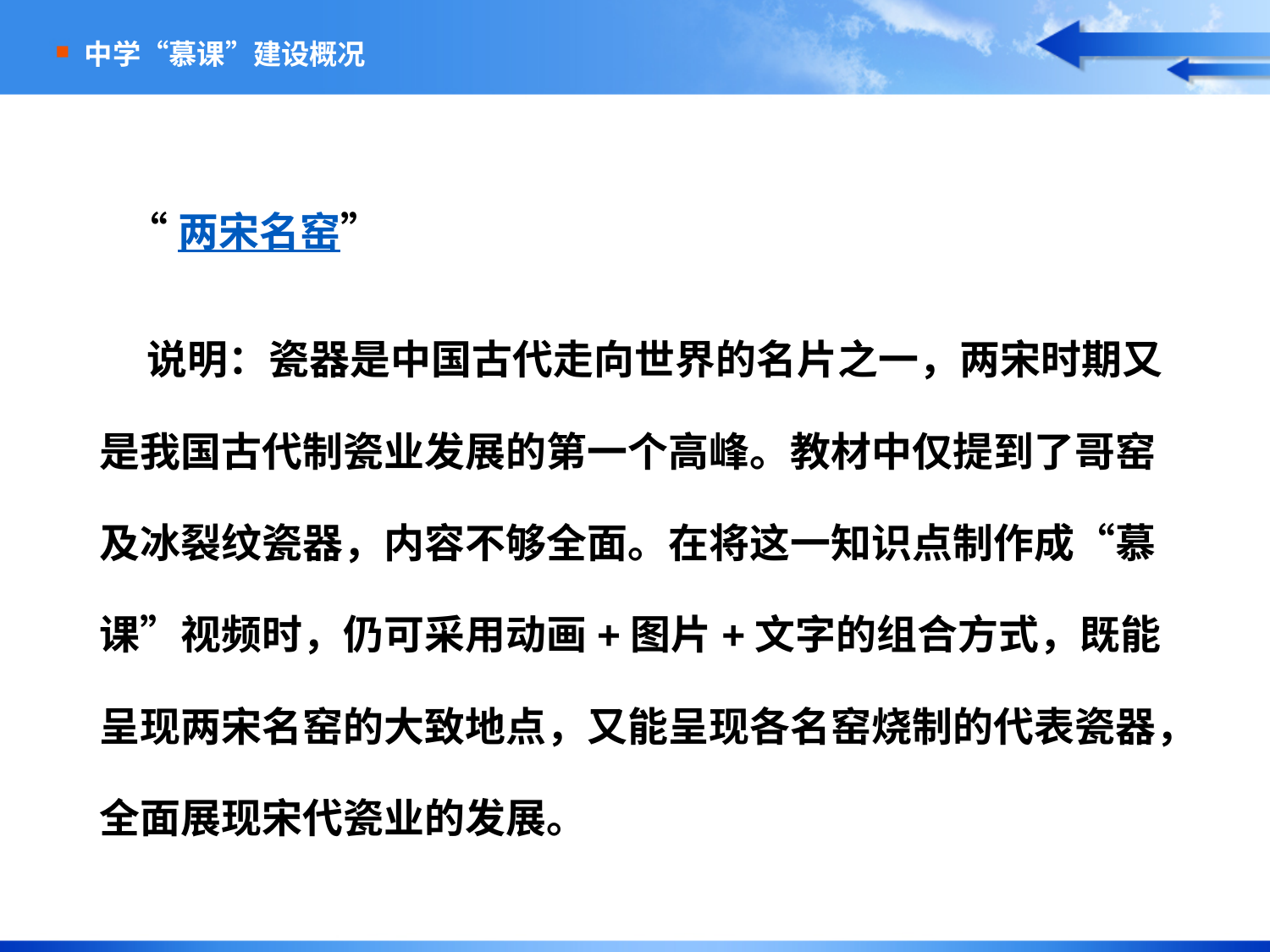

中学“慕课”建设概况
   “两宋名窑”
    说明：瓷器是中国古代走向世界的名片之一，两宋时期又是我国古代制瓷业发展的第一个高峰。教材中仅提到了哥窑及冰裂纹瓷器，内容不够全面。在将这一知识点制作成“慕课”视频时，仍可采用动画+图片+文字的组合方式，既能呈现两宋名窑的大致地点，又能呈现各名窑烧制的代表瓷器，全面展现宋代瓷业的发展。